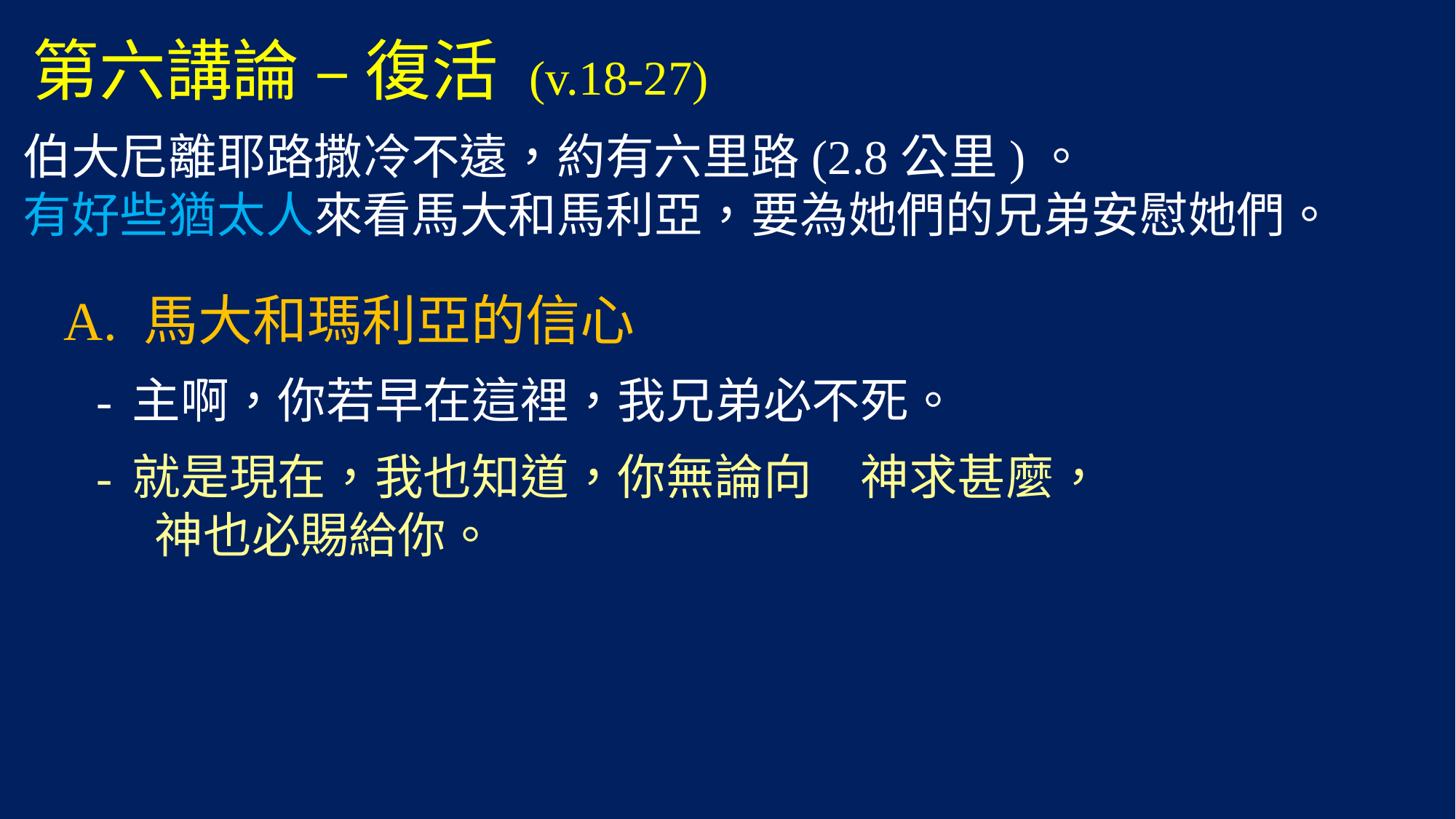

# 第六講論 – 復活 (v.18-27)
伯大尼離耶路撒冷不遠，約有六里路(2.8公里)。
有好些猶太人來看馬大和馬利亞，要為她們的兄弟安慰她們。

   A. 馬大和瑪利亞的信心

      -	主啊，你若早在這裡，我兄弟必不死。

      -	就是現在，我也知道，你無論向　神求甚麼，
           神也必賜給你。